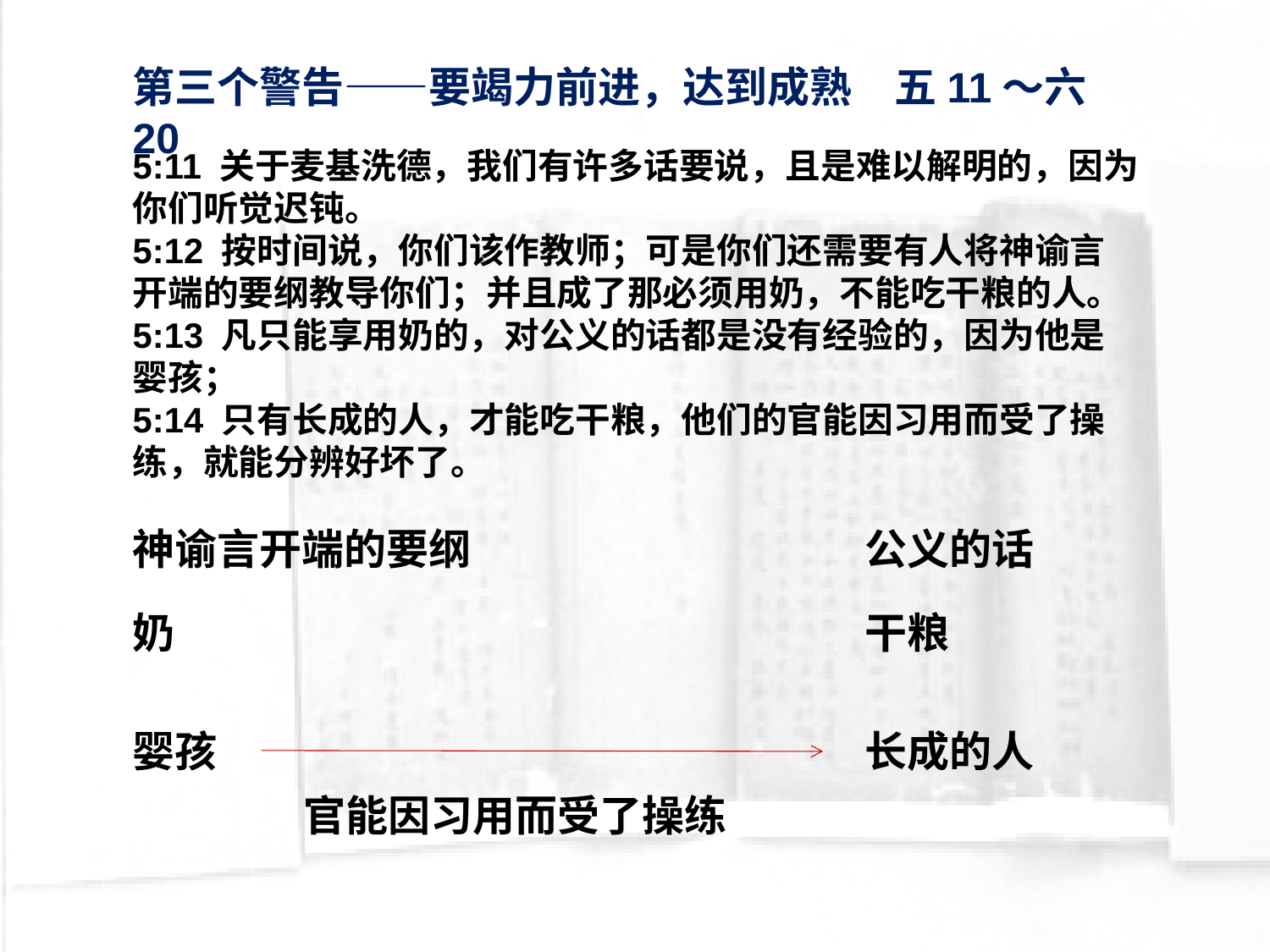

第三个警告——要竭力前进，达到成熟　五11～六20
5:11 关于麦基洗德，我们有许多话要说，且是难以解明的，因为你们听觉迟钝。
5:12 按时间说，你们该作教师；可是你们还需要有人将神谕言开端的要纲教导你们；并且成了那必须用奶，不能吃干粮的人。
5:13 凡只能享用奶的，对公义的话都是没有经验的，因为他是婴孩；
5:14 只有长成的人，才能吃干粮，他们的官能因习用而受了操练，就能分辨好坏了。
神谕言开端的要纲
公义的话
奶
干粮
婴孩
长成的人
官能因习用而受了操练